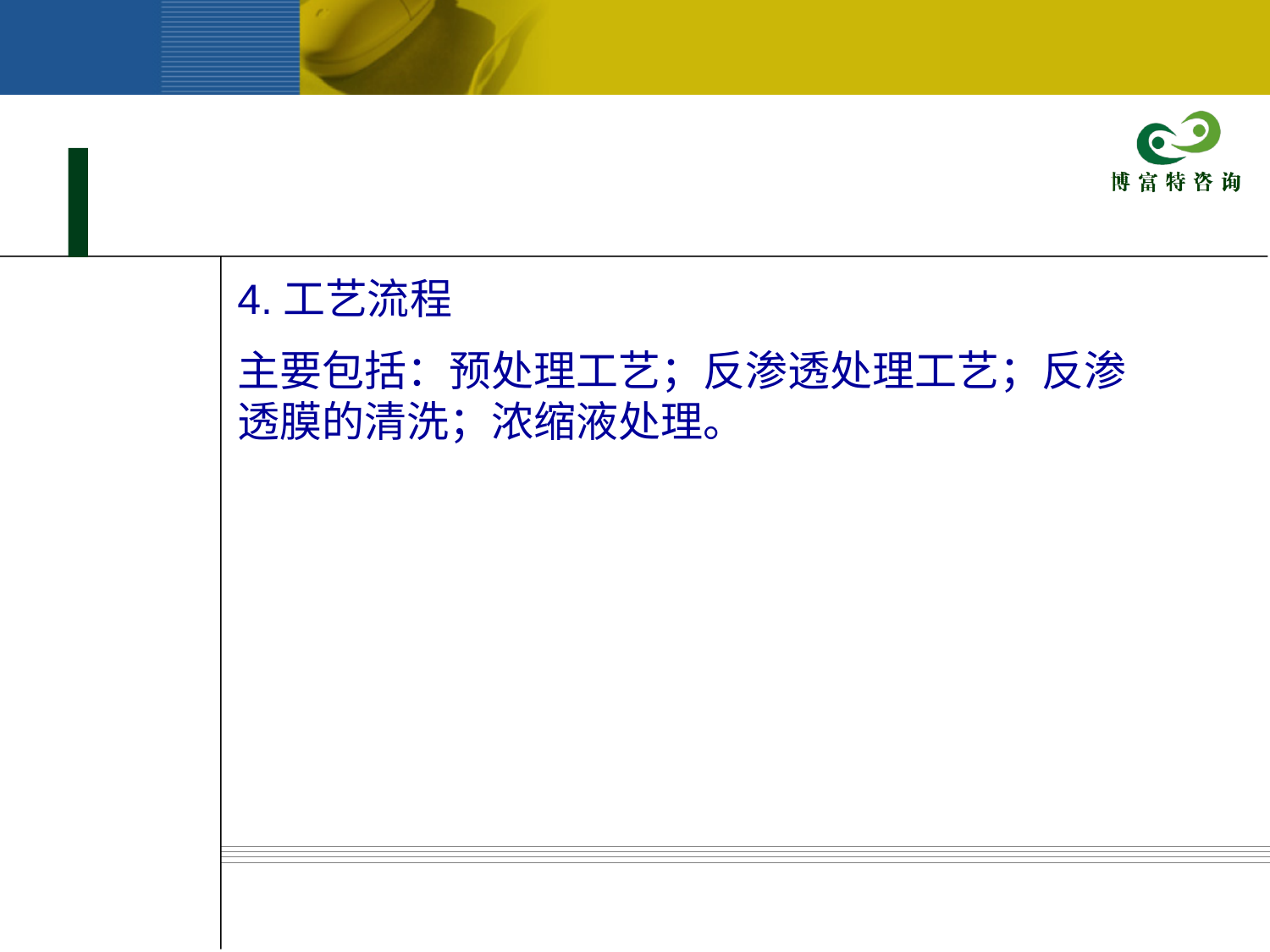

4.工艺流程
主要包括：预处理工艺；反渗透处理工艺；反渗透膜的清洗；浓缩液处理。